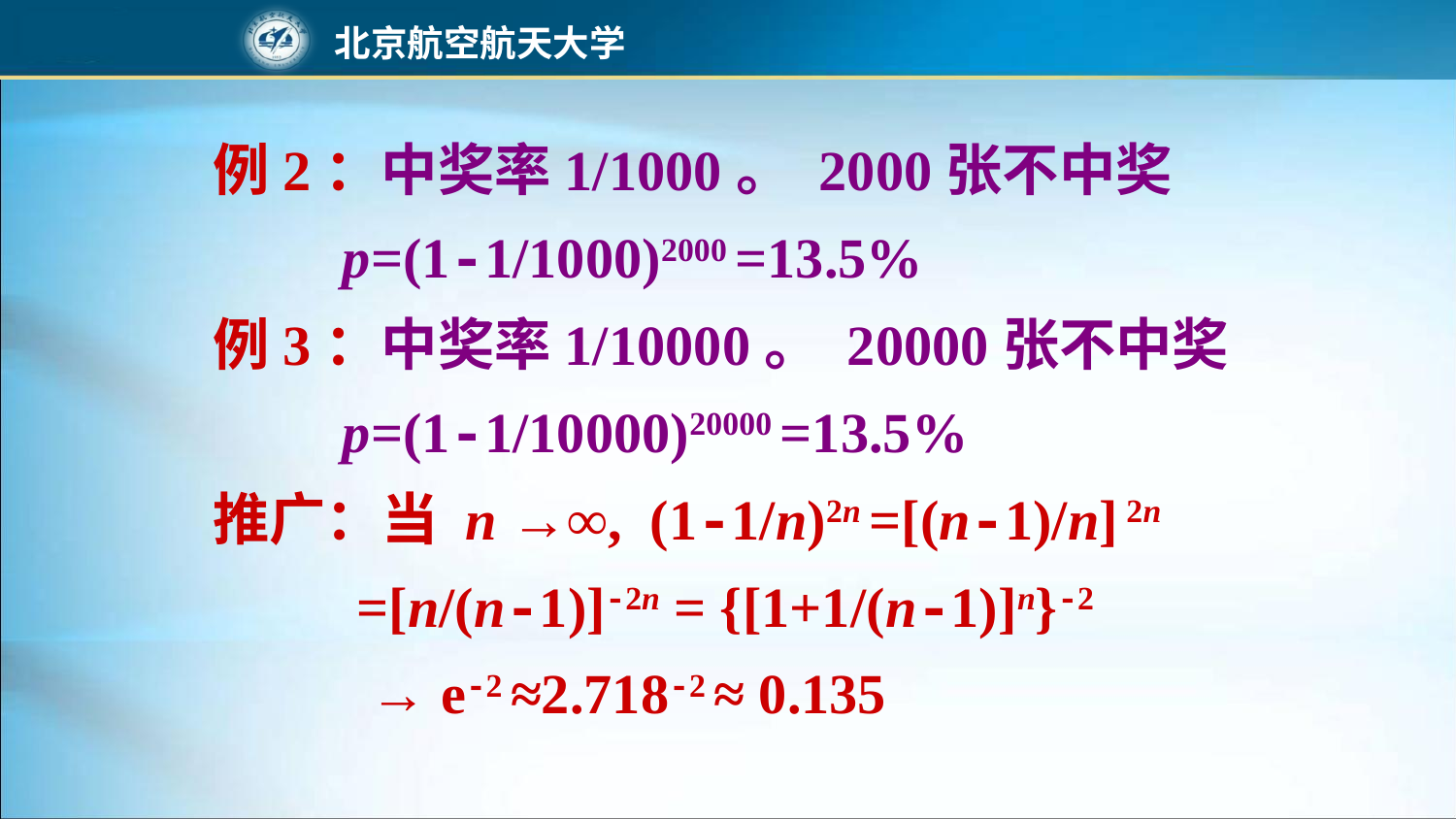

例2：中奖率1/1000。 2000张不中奖
            p=(1-1/1000)2000 =13.5%
  例3：中奖率1/10000。 20000张不中奖
            p=(1-1/10000)20000 =13.5%
  推广：当 n →∞,  (1-1/n)2n =[(n-1)/n] 2n
             =[n/(n-1)]-2n = {[1+1/(n-1)]n}-2
              → e-2 ≈2.718-2 ≈ 0.135